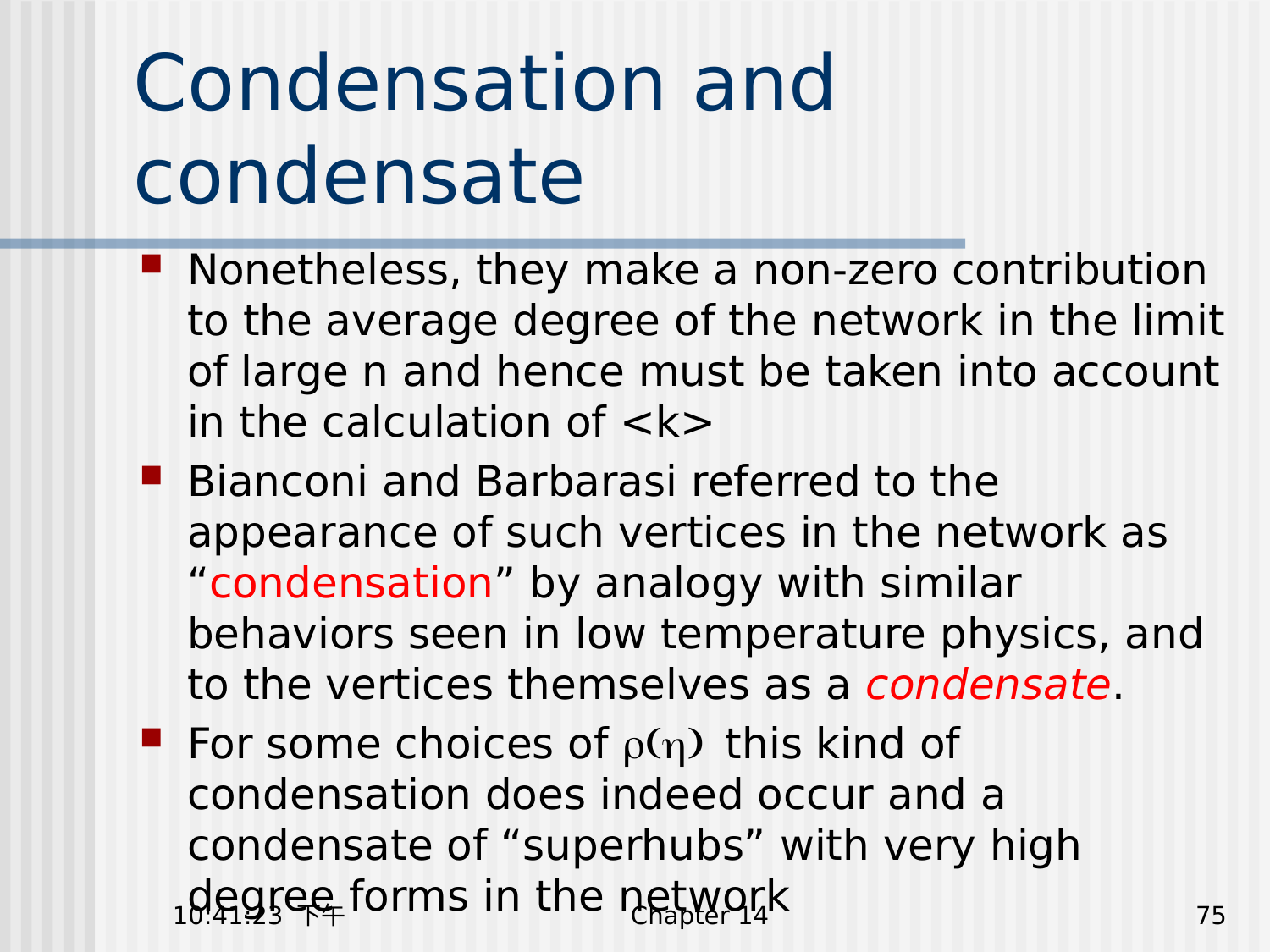

# Condensation and condensate
Nonetheless, they make a non-zero contribution to the average degree of the network in the limit of large n and hence must be taken into account in the calculation of <k>
Bianconi and Barbarasi referred to the appearance of such vertices in the network as “condensation” by analogy with similar behaviors seen in low temperature physics, and to the vertices themselves as a condensate.
For some choices of ρ(η) this kind of condensation does indeed occur and a condensate of “superhubs” with very high degree forms in the network
10:41:23 下午
Chapter 14
75